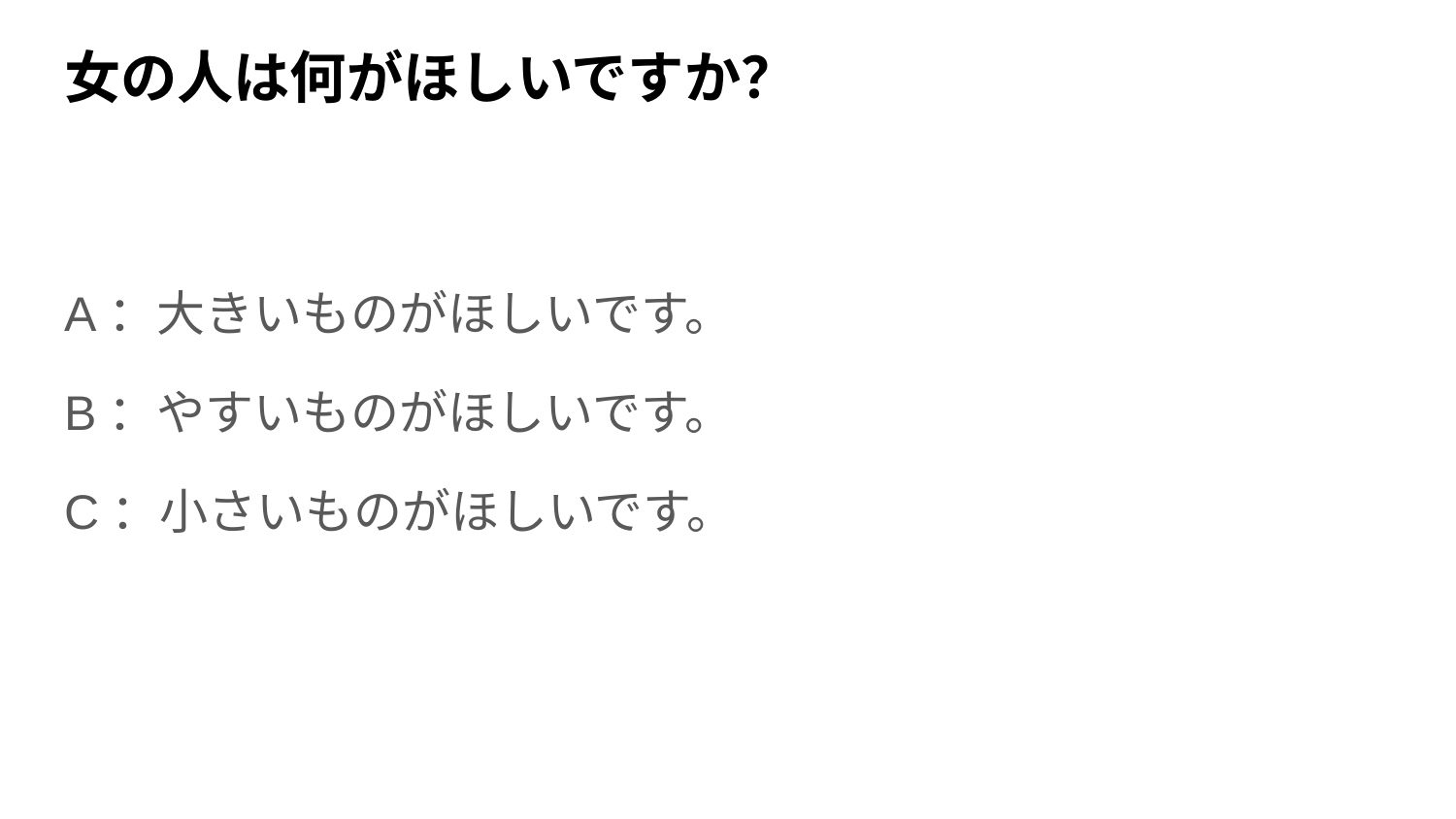

# 女の人は何がほしいですか？

A：大きいものがほしいです。
B：やすいものがほしいです。
C：小さいものがほしいです。